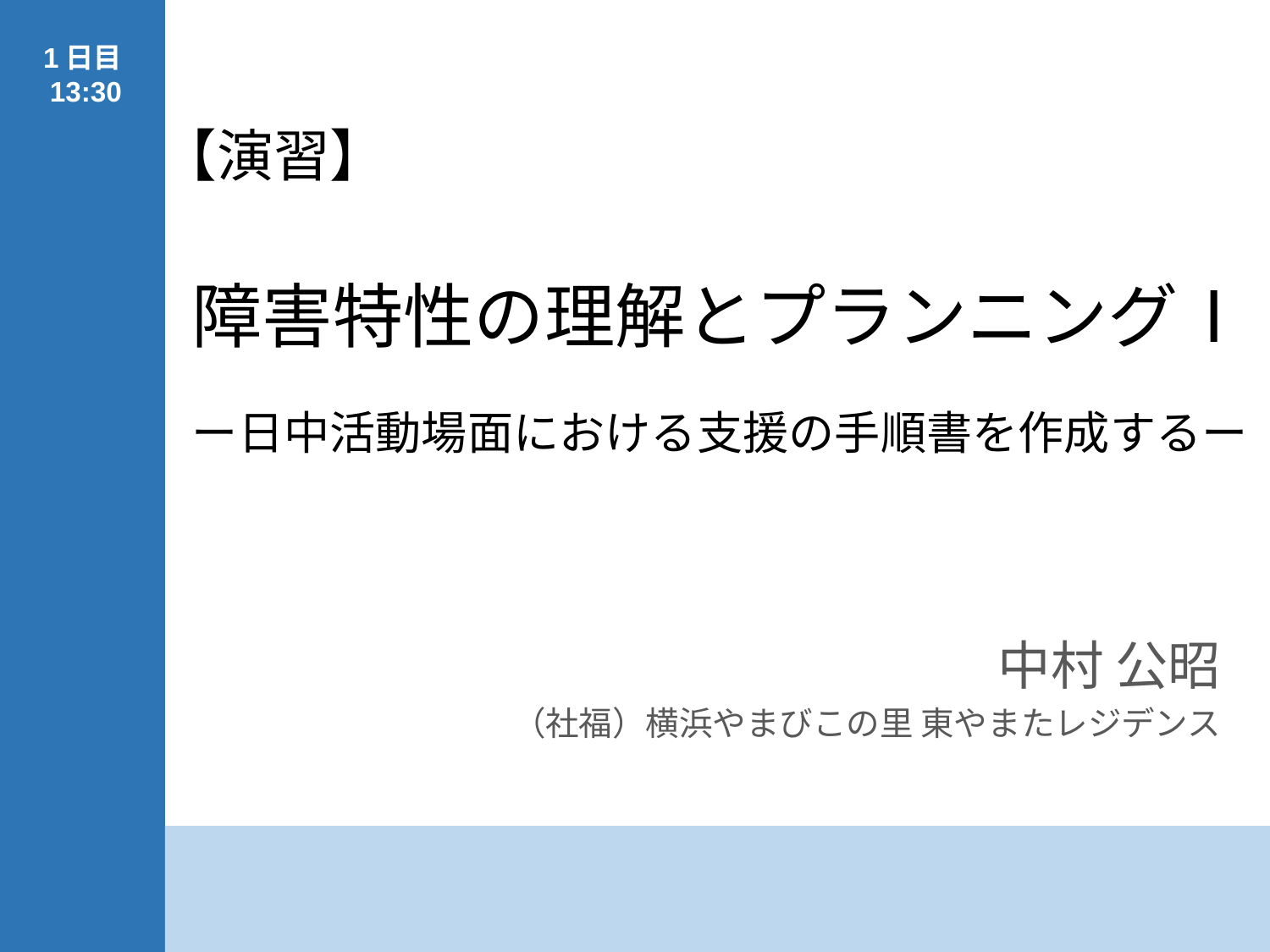

1日目
13:30
【演習】
障害特性の理解とプランニングⅠ
ー日中活動場面における支援の手順書を作成するー
中村 公昭
（社福）横浜やまびこの里 東やまたレジデンス